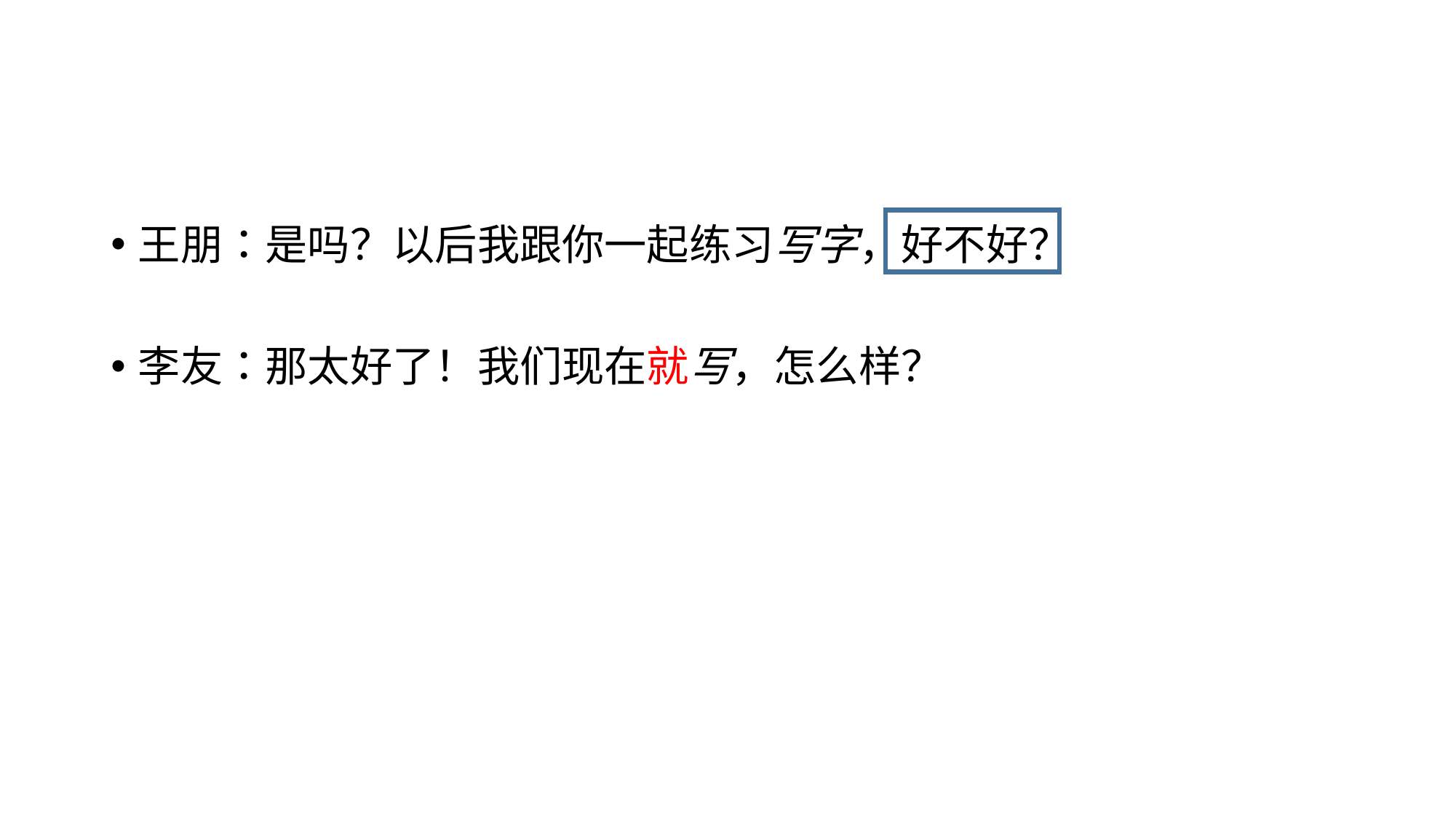

#

王朋：是吗？以后我跟你一起练习写字，好不好？

李友：那太好了！我们现在就写，怎么样？